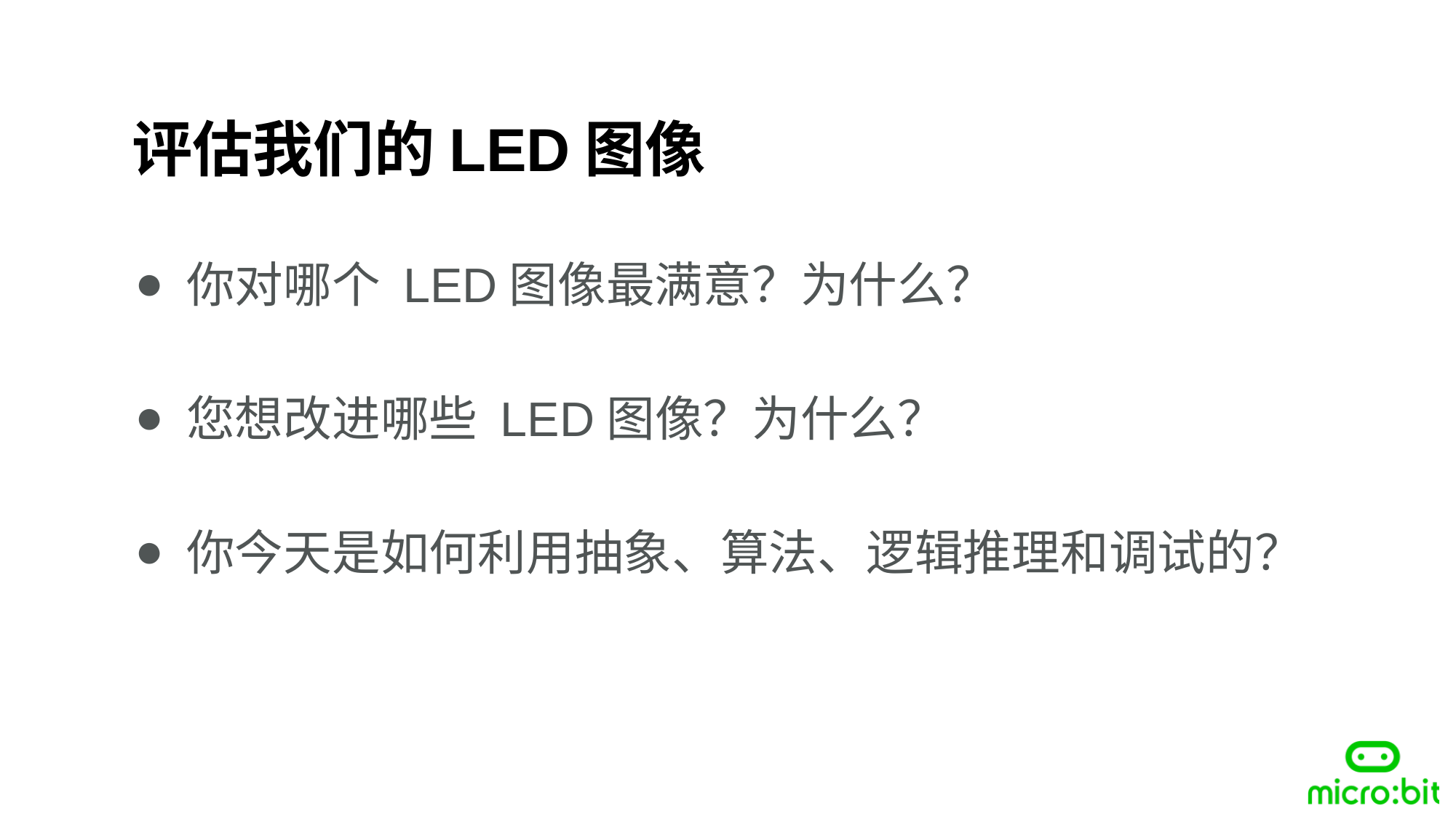

评估我们的LED图像

你对哪个 LED图像最满意？为什么？

您想改进哪些 LED图像？为什么？

你今天是如何利用抽象、算法、逻辑推理和调试的？